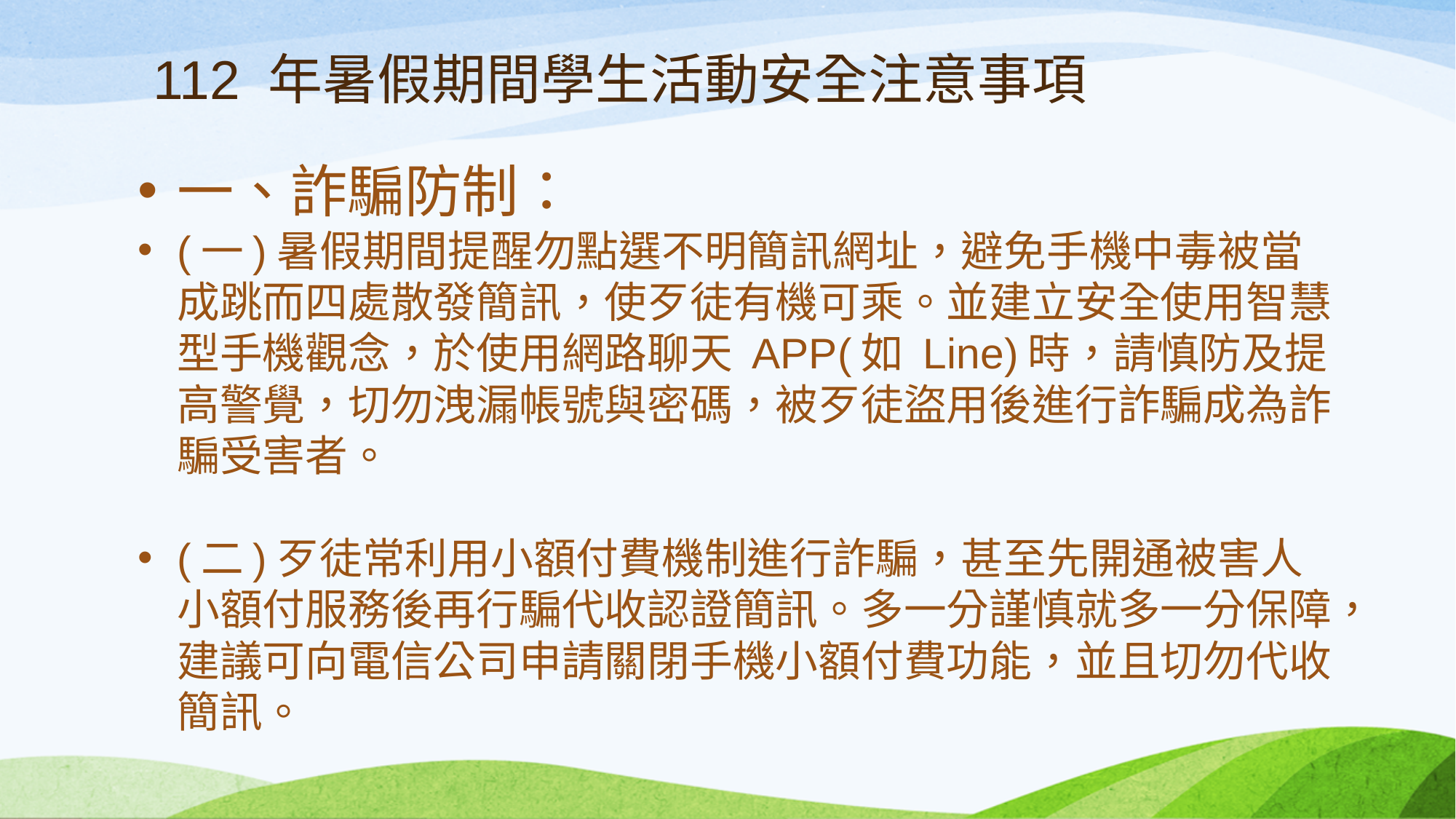

# 112 年暑假期間學生活動安全注意事項
一、詐騙防制：
(一)暑假期間提醒勿點選不明簡訊網址，避免手機中毒被當成跳而四處散發簡訊，使歹徒有機可乘。並建立安全使用智慧型手機觀念，於使用網路聊天 APP(如 Line)時，請慎防及提高警覺，切勿洩漏帳號與密碼，被歹徒盜用後進行詐騙成為詐騙受害者。

(二)歹徒常利用小額付費機制進行詐騙，甚至先開通被害人小額付服務後再行騙代收認證簡訊。多一分謹慎就多一分保障，建議可向電信公司申請關閉手機小額付費功能，並且切勿代收簡訊。